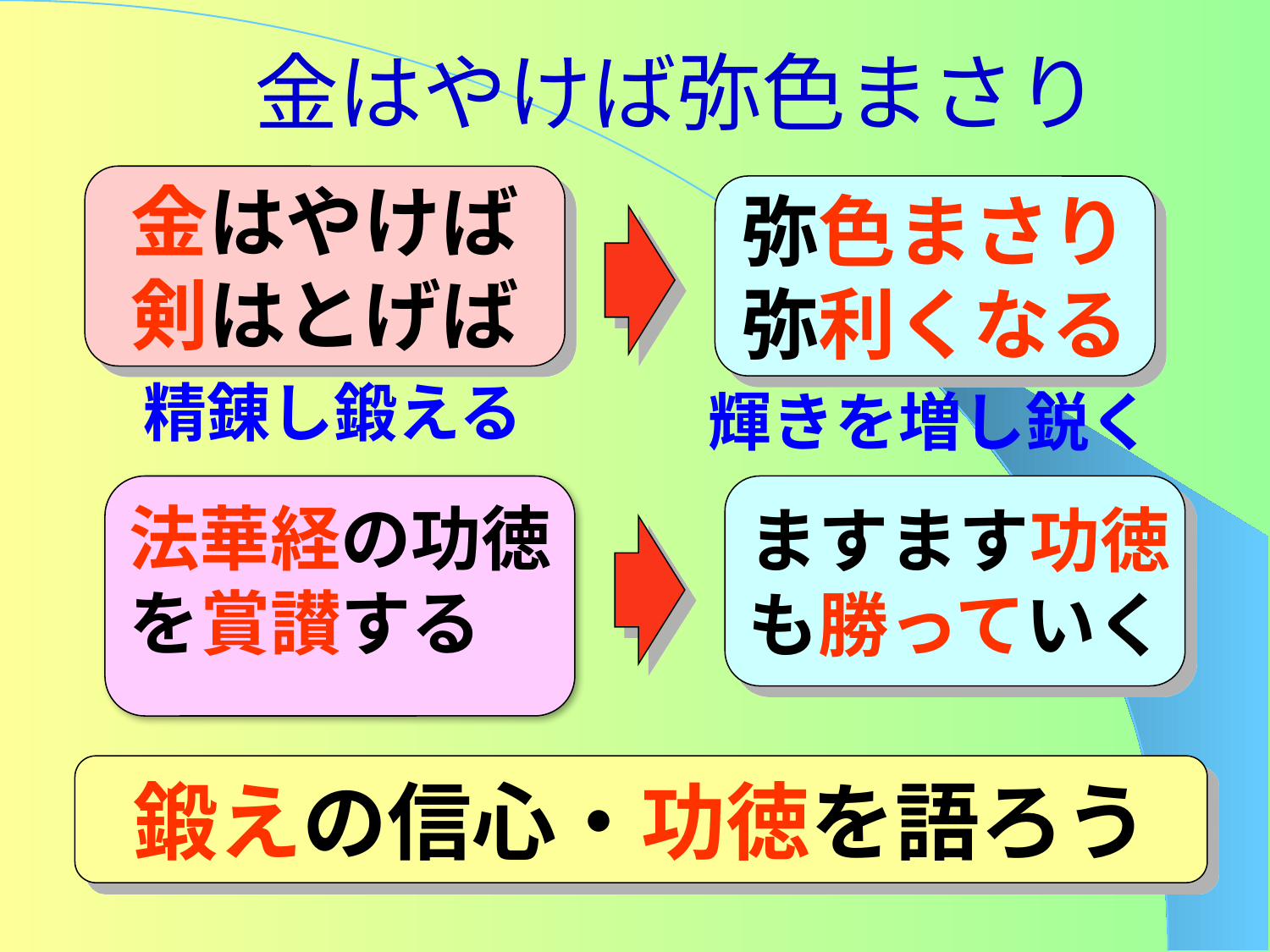

# 金はやけば弥色まさり
金はやけば
剣はとげば
弥色まさり
弥利くなる

精錬し鍛える
輝きを増し鋭く
法華経の功徳
を賞讃する
ますます功徳
も勝っていく

鍛えの信心・功徳を語ろう